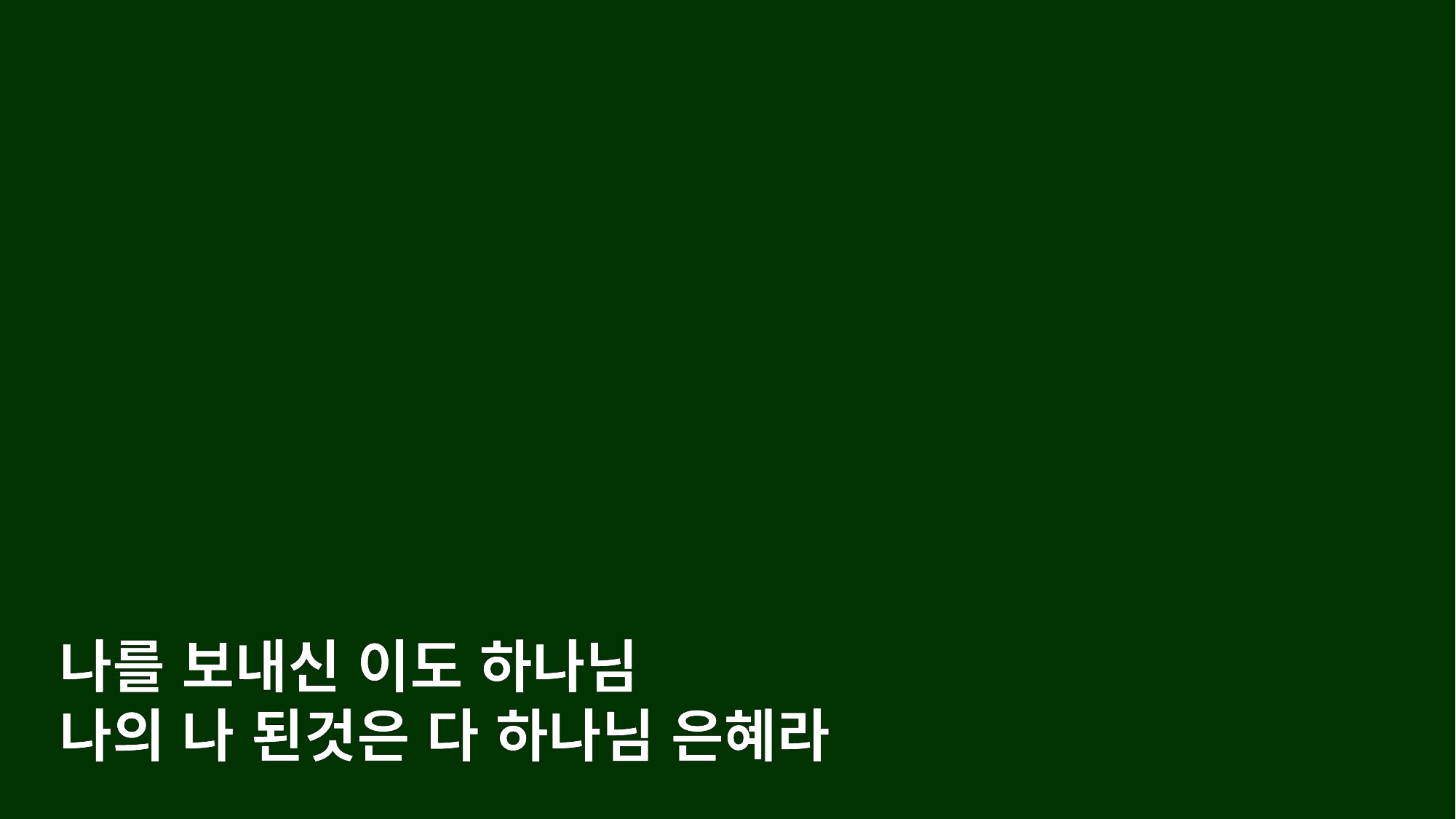

나를 보내신 이도 하나님
나의 나 된것은 다 하나님 은혜라